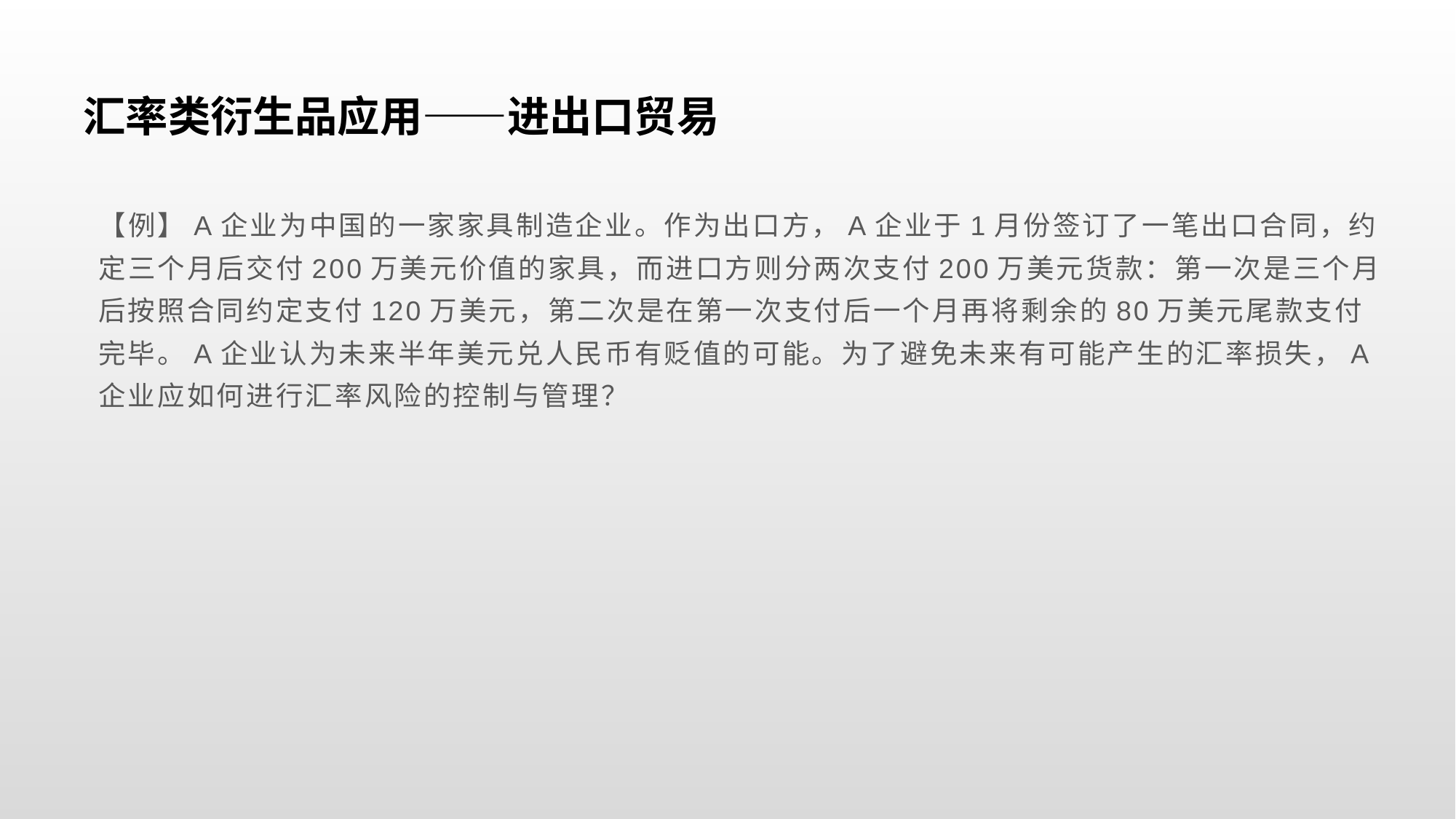

# 汇率类衍生品应用——进出口贸易

【例】A企业为中国的一家家具制造企业。作为出口方，A企业于1月份签订了一笔出口合同，约定三个月后交付200万美元价值的家具，而进口方则分两次支付200万美元货款：第一次是三个月后按照合同约定支付120万美元，第二次是在第一次支付后一个月再将剩余的80万美元尾款支付完毕。A企业认为未来半年美元兑人民币有贬值的可能。为了避免未来有可能产生的汇率损失，A企业应如何进行汇率风险的控制与管理？